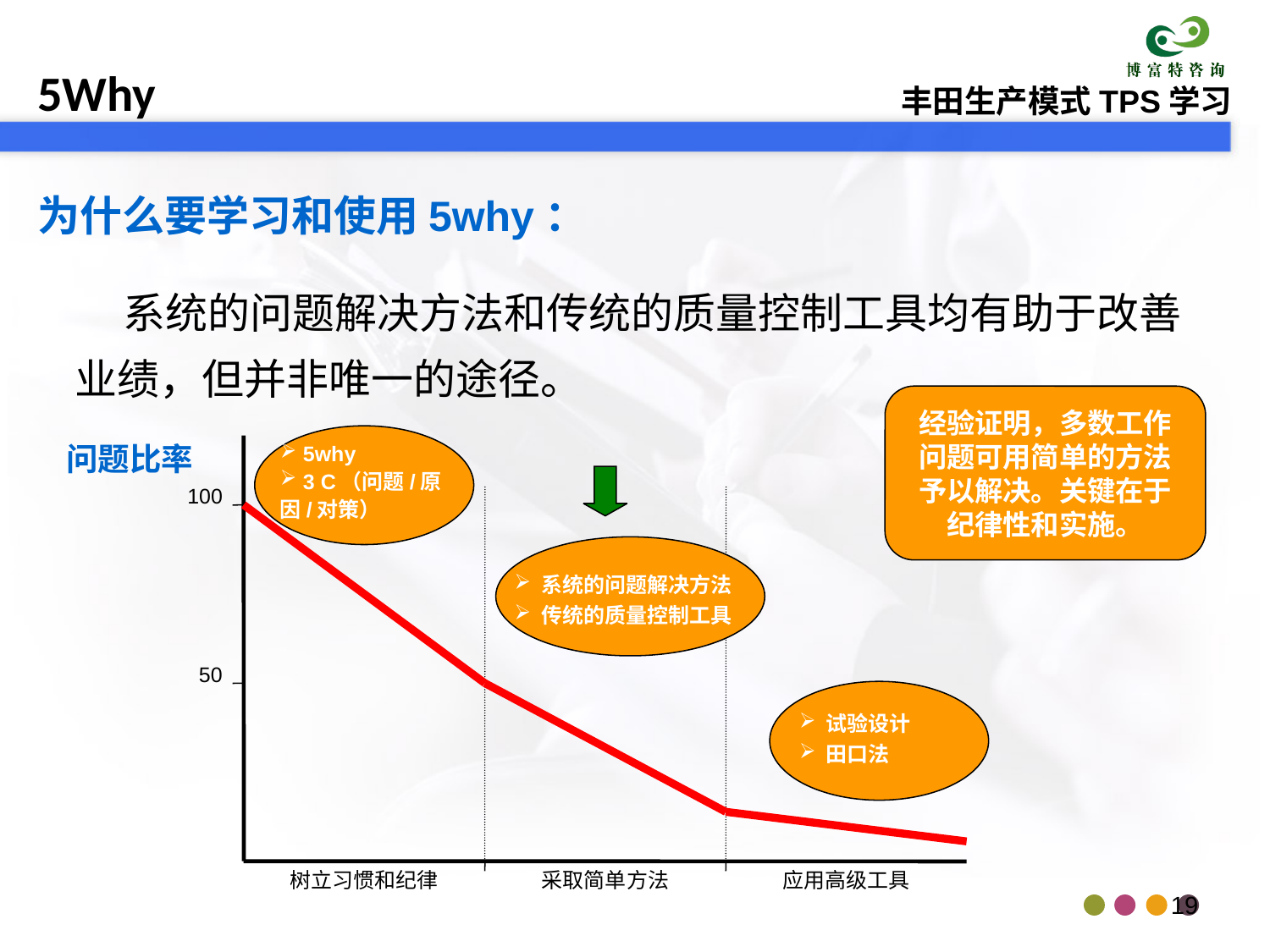

为什么要学习和使用5why：
    系统的问题解决方法和传统的质量控制工具均有助于改善业绩，但并非唯一的途径。
经验证明，多数工作问题可用简单的方法予以解决。关键在于纪律性和实施。

 5why
 3 C（问题/原因/对策）
问题比率

100

 系统的问题解决方法
 传统的质量控制工具
50

 试验设计
 田口法

树立习惯和纪律

采取简单方法

应用高级工具